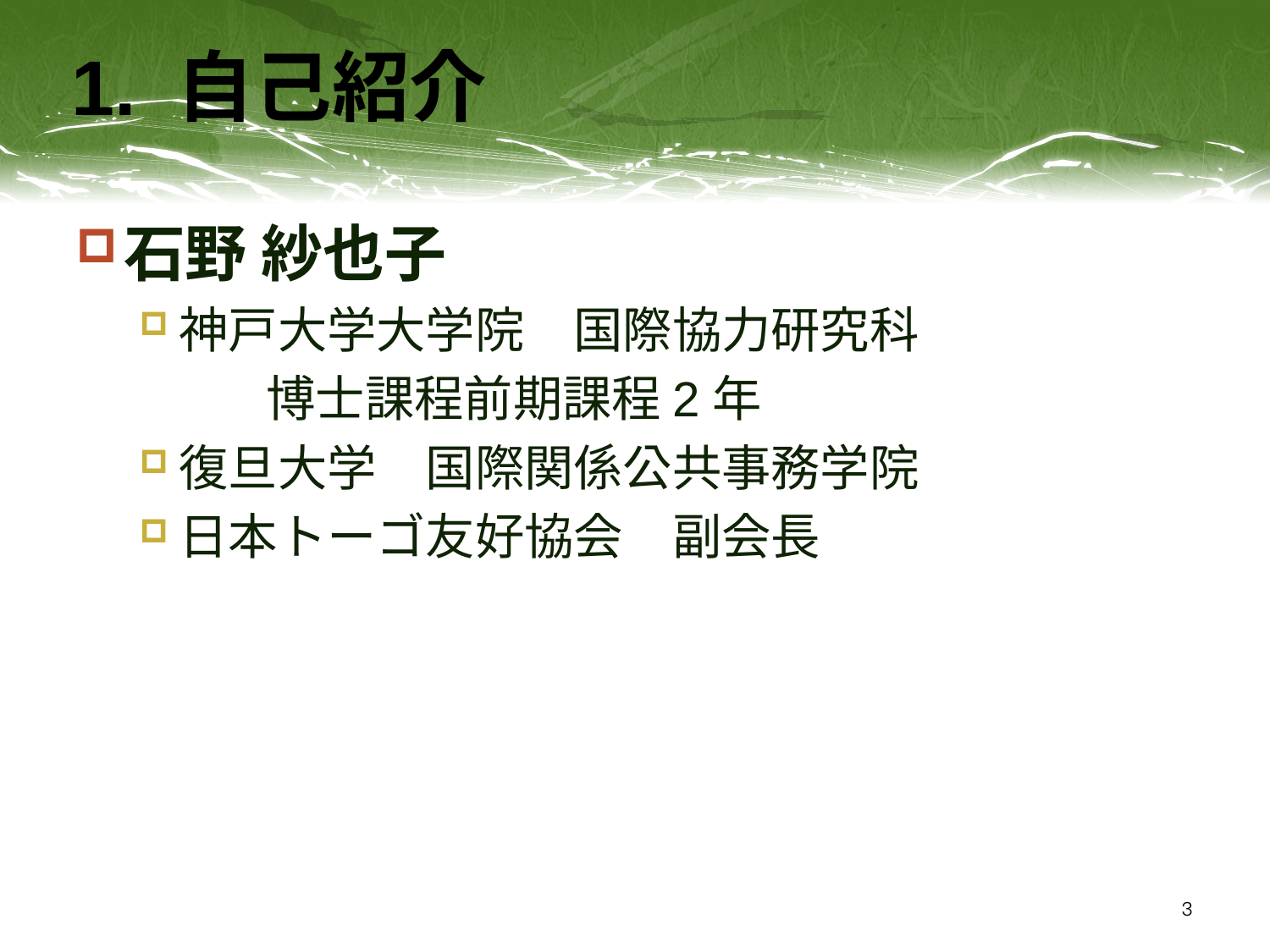

# 1. 自己紹介
石野 紗也子
神戸大学大学院　国際協力研究科
	博士課程前期課程2年
復旦大学　国際関係公共事務学院
日本トーゴ友好協会　副会長

3